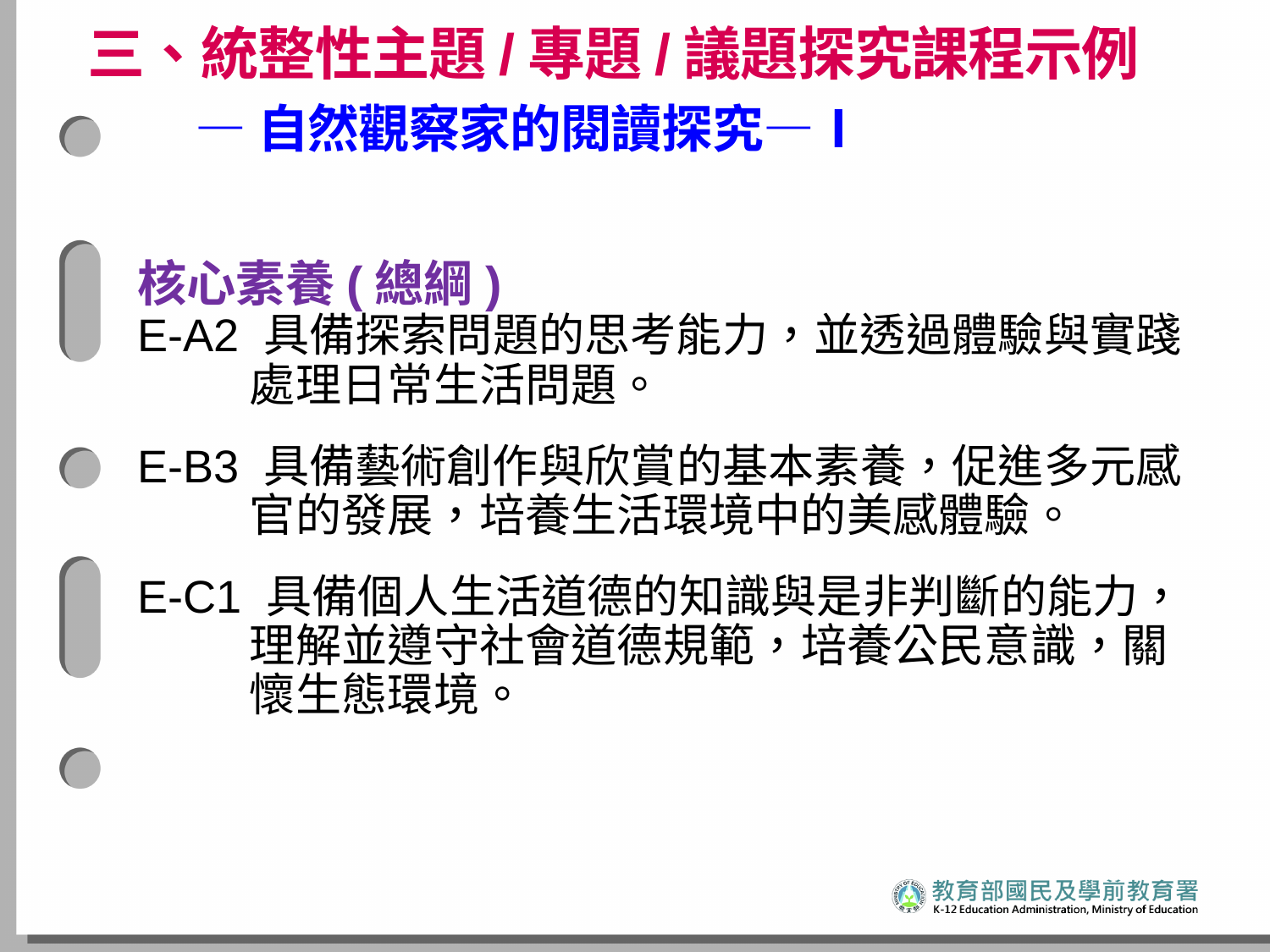

三、統整性主題/專題/議題探究課程示例
          —自然觀察家的閱讀探究—Ⅰ
核心素養(總綱)
E-A2 具備探索問題的思考能力，並透過體驗與實踐處理日常生活問題。
E-B3 具備藝術創作與欣賞的基本素養，促進多元感官的發展，培養生活環境中的美感體驗。
E-C1 具備個人生活道德的知識與是非判斷的能力，理解並遵守社會道德規範，培養公民意識，關懷生態環境。